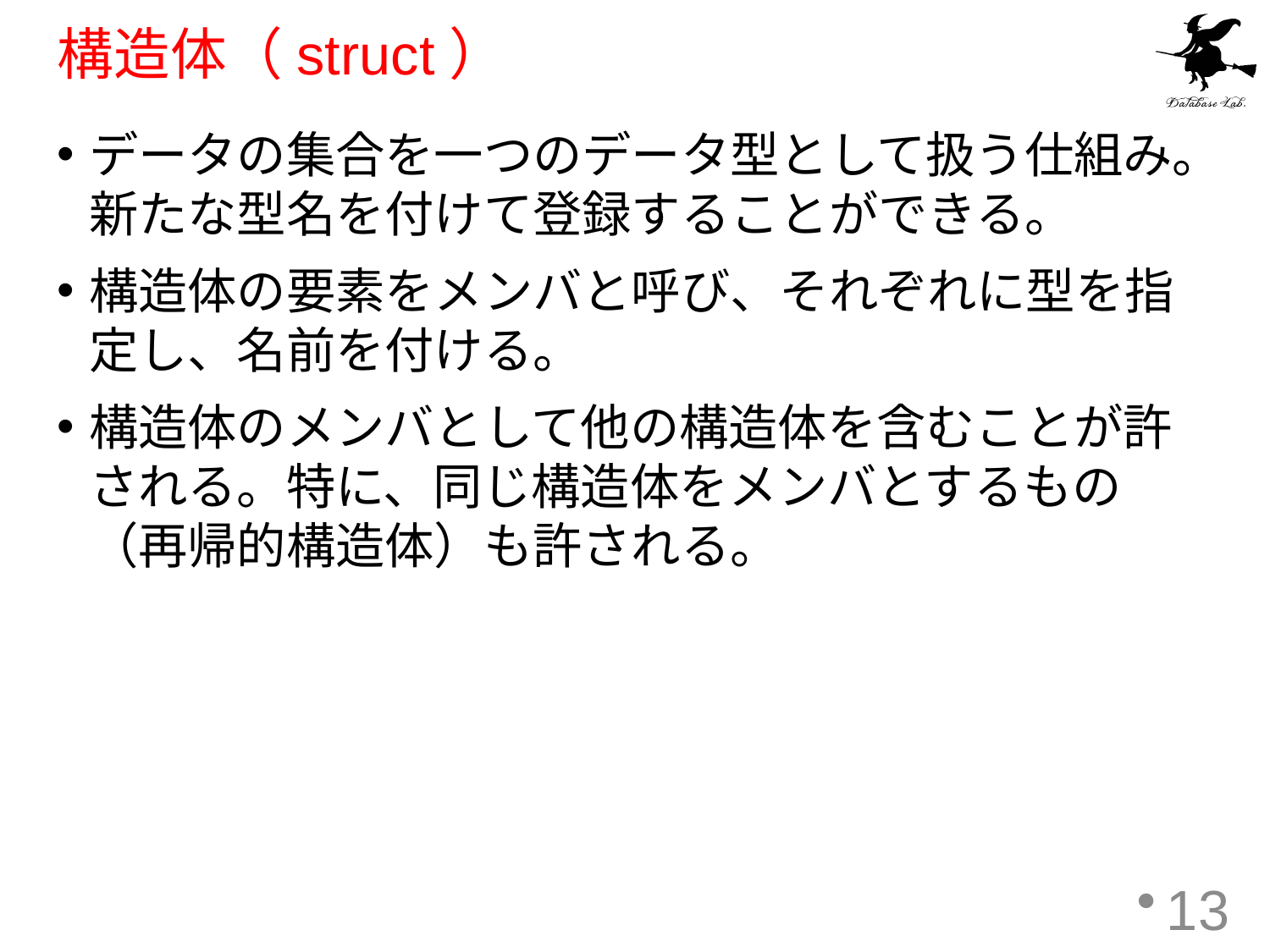

# 構造体（struct）
データの集合を一つのデータ型として扱う仕組み。新たな型名を付けて登録することができる。
構造体の要素をメンバと呼び、それぞれに型を指定し、名前を付ける。
構造体のメンバとして他の構造体を含むことが許される。特に、同じ構造体をメンバとするもの（再帰的構造体）も許される。
13